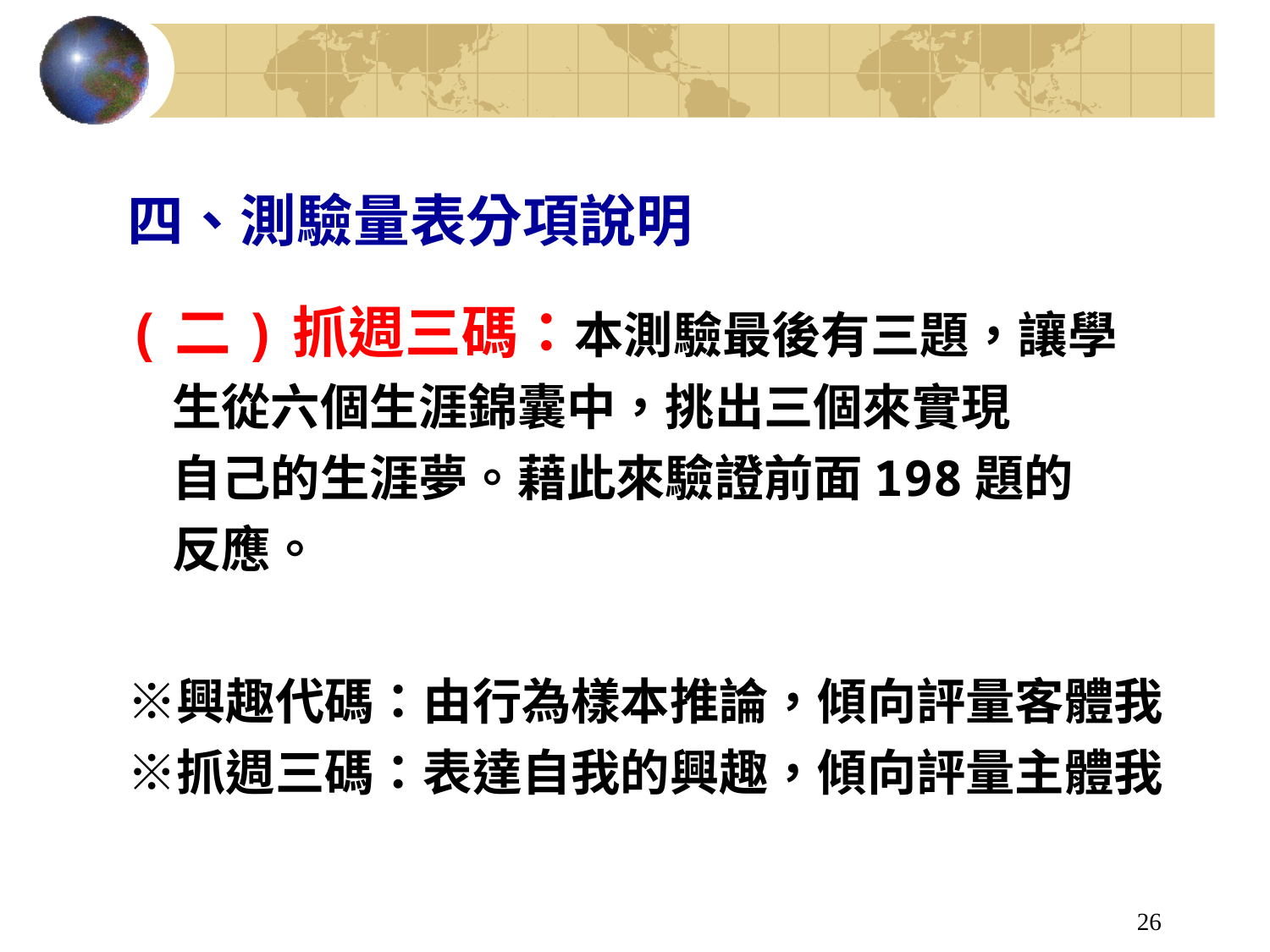

四、測驗量表分項說明
(二)抓週三碼：本測驗最後有三題，讓學
    生從六個生涯錦囊中，挑出三個來實現
    自己的生涯夢。藉此來驗證前面198題的
    反應。
※興趣代碼：由行為樣本推論，傾向評量客體我
※抓週三碼：表達自我的興趣，傾向評量主體我

26